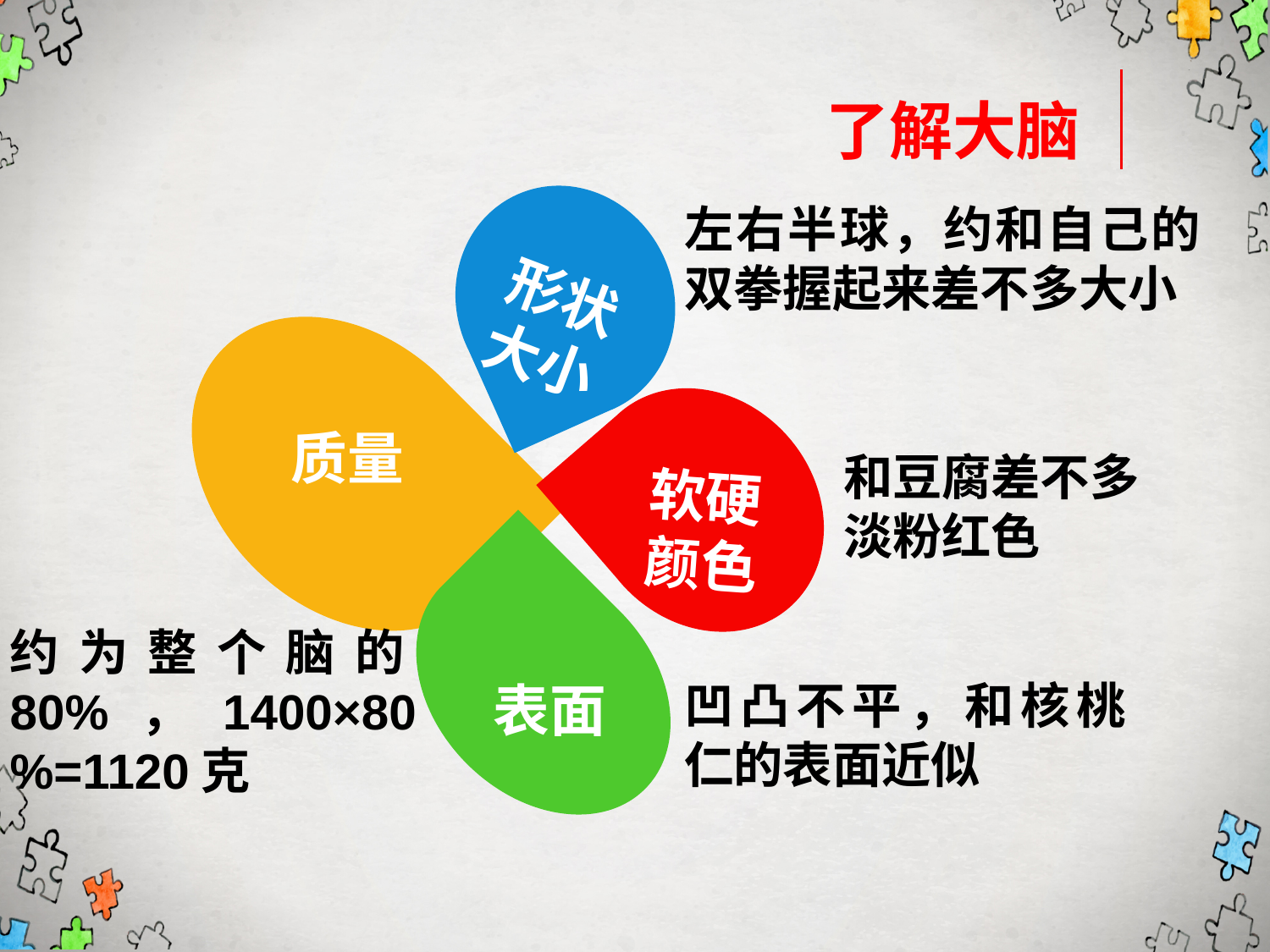

了解大脑

形状
大小
左右半球，约和自己的双拳握起来差不多大小

质量

软硬
颜色
和豆腐差不多
淡粉红色

表面
约为整个脑的80%，1400×80%=1120克
凹凸不平，和核桃仁的表面近似